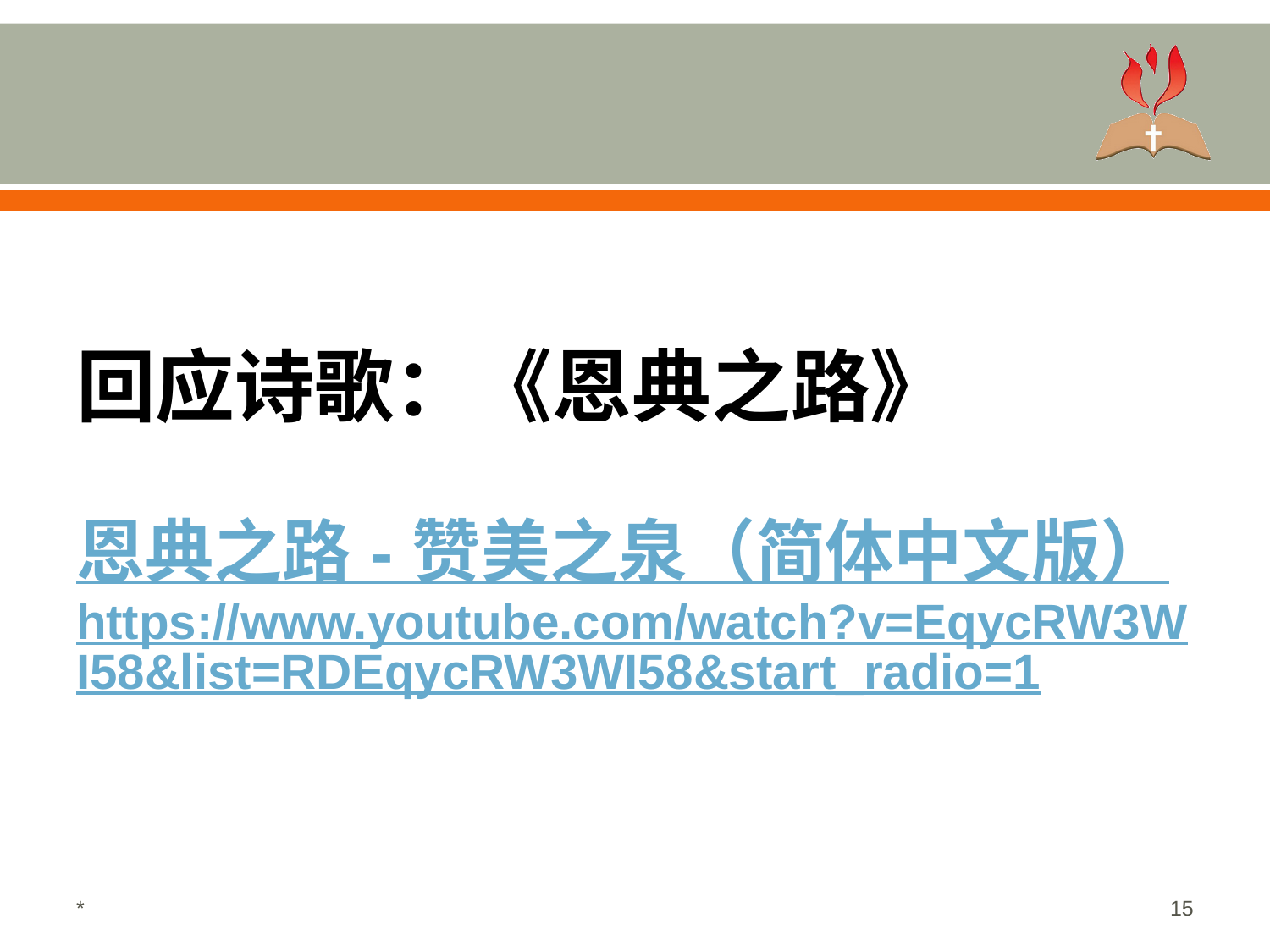

回应诗歌：《恩典之路》

恩典之路 - 赞美之泉（简体中文版）
https://www.youtube.com/watch?v=EqycRW3WI58&list=RDEqycRW3WI58&start_radio=1

*
15